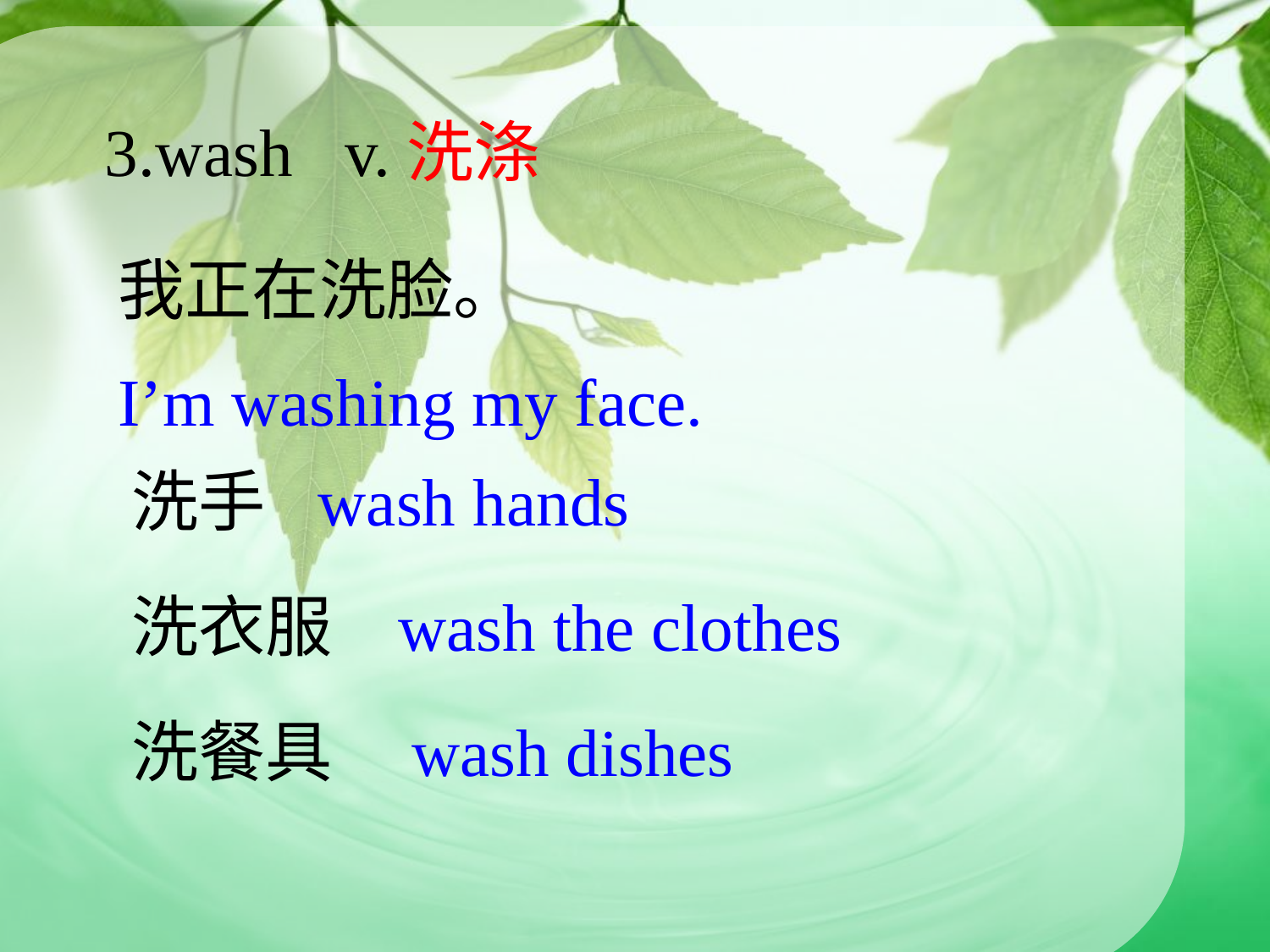

3.wash
v.洗涤
我正在洗脸。
I’m washing my face.
洗手
wash hands
洗衣服
wash the clothes
洗餐具
wash dishes